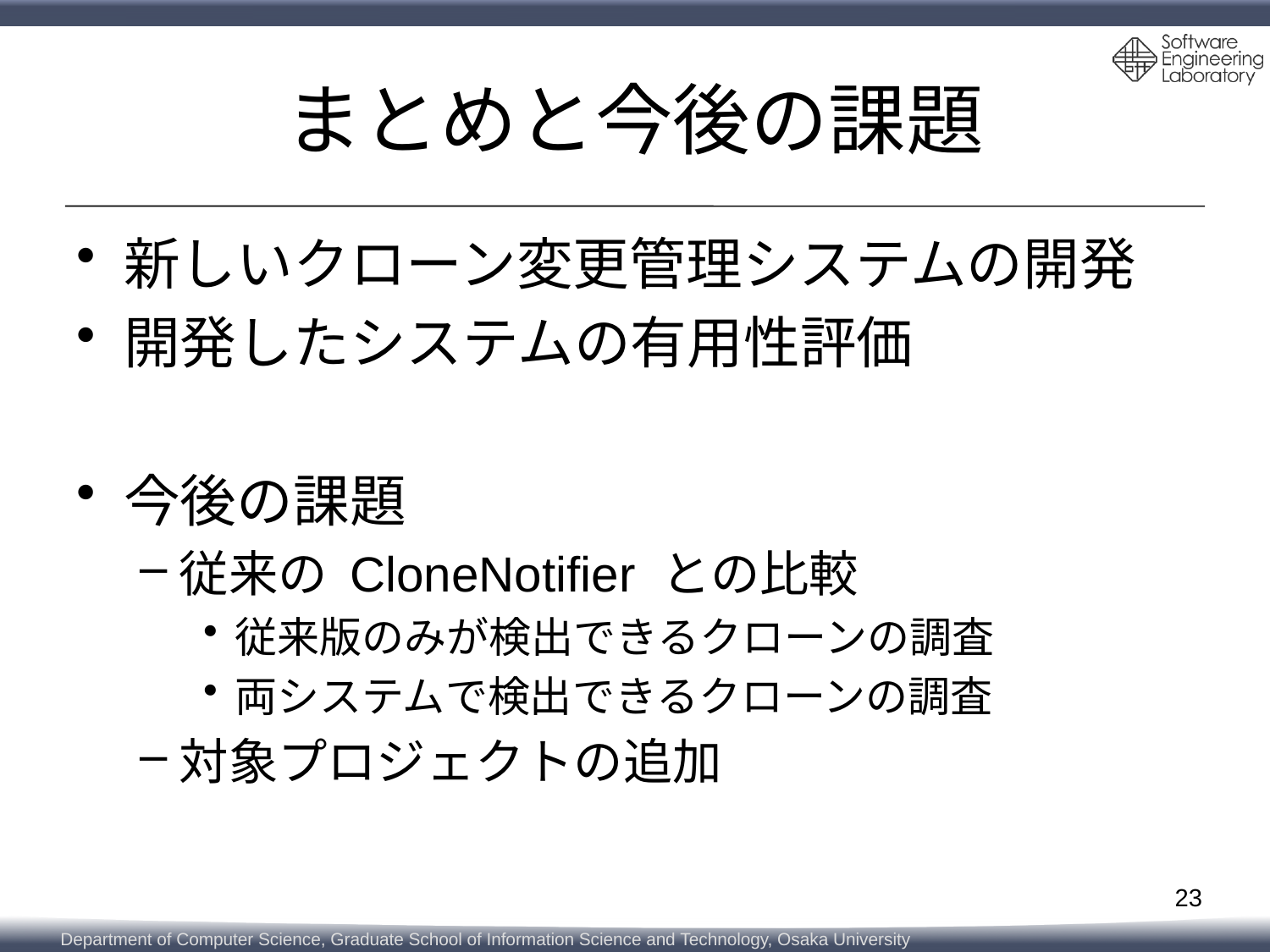

# まとめと今後の課題
新しいクローン変更管理システムの開発
開発したシステムの有用性評価

今後の課題
従来の CloneNotifier との比較
従来版のみが検出できるクローンの調査
両システムで検出できるクローンの調査
対象プロジェクトの追加
23